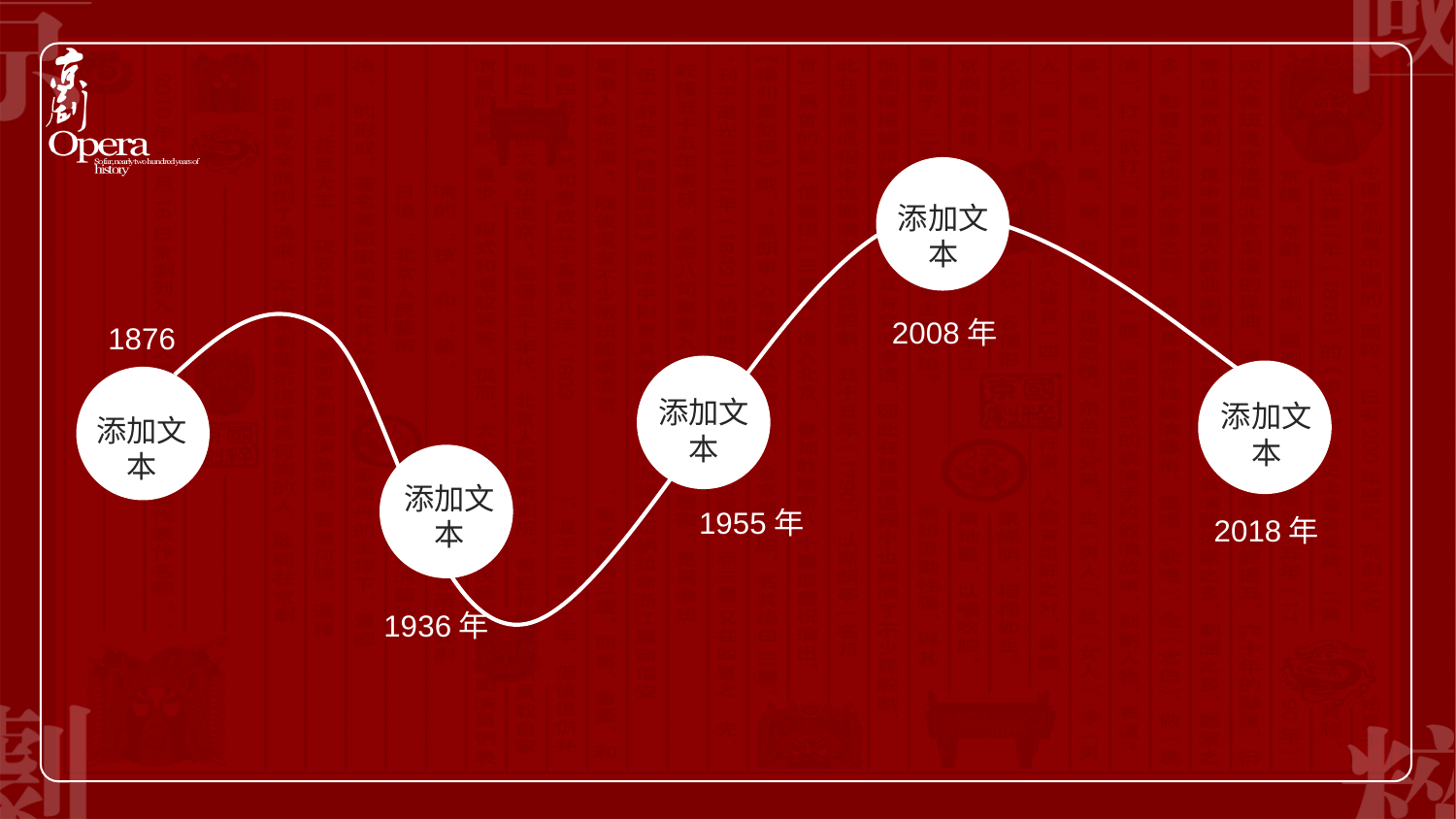

添加文本

2008年
1876

添加文本
添加文本
添加文本

添加文本
1955年
2018年
1936年